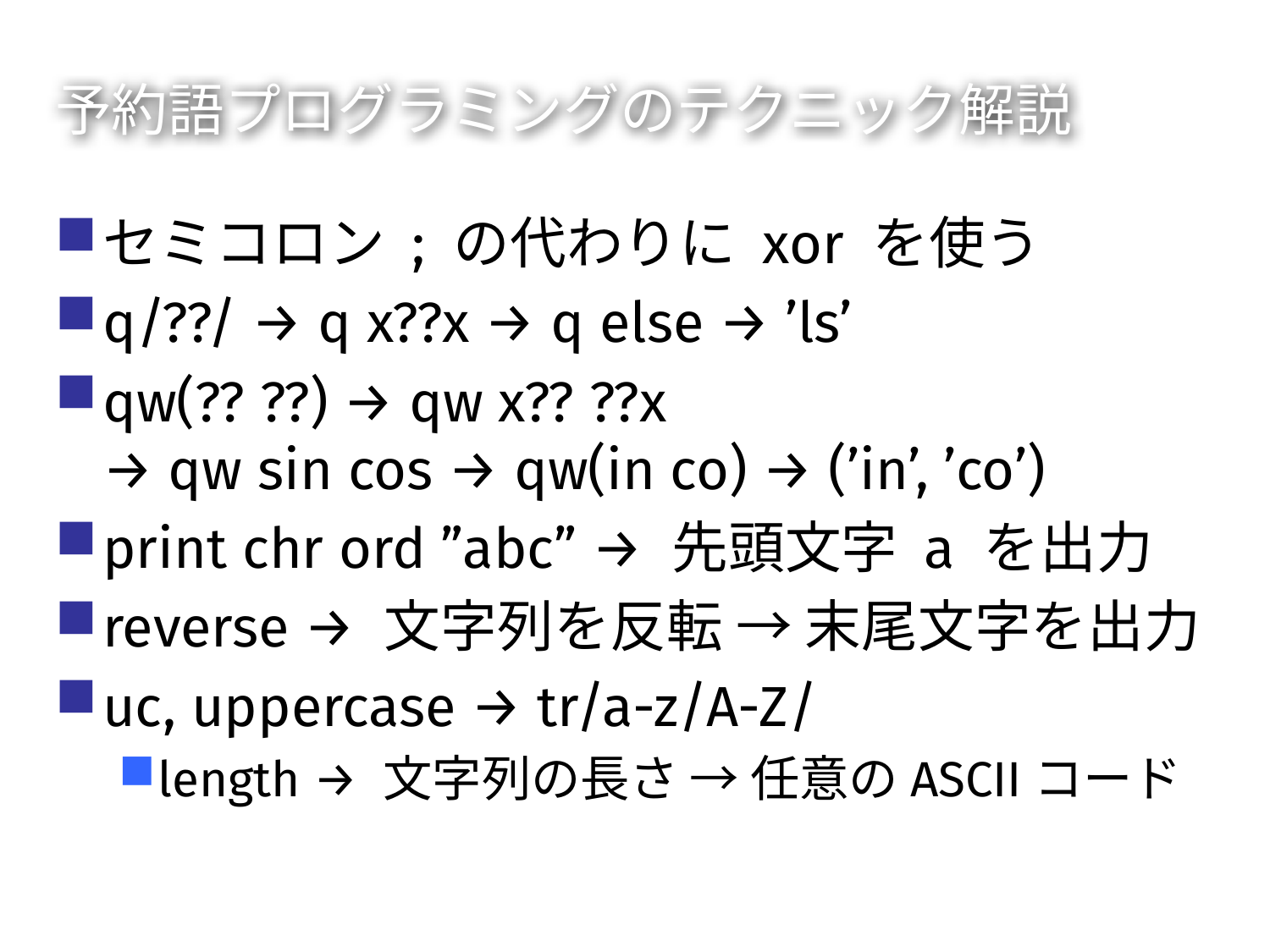

予約語プログラミングのテクニック解説
セミコロン ; の代わりに xor を使う
q/??/ → q x??x → q else → ’ls’
qw(?? ??) → qw x?? ??x
→ qw sin cos → qw(in co) → (’in’, ’co’)
print chr ord ”abc” → 先頭文字 a を出力
reverse → 文字列を反転 → 末尾文字を出力
uc, uppercase → tr/a-z/A-Z/
length → 文字列の長さ → 任意のASCIIコード